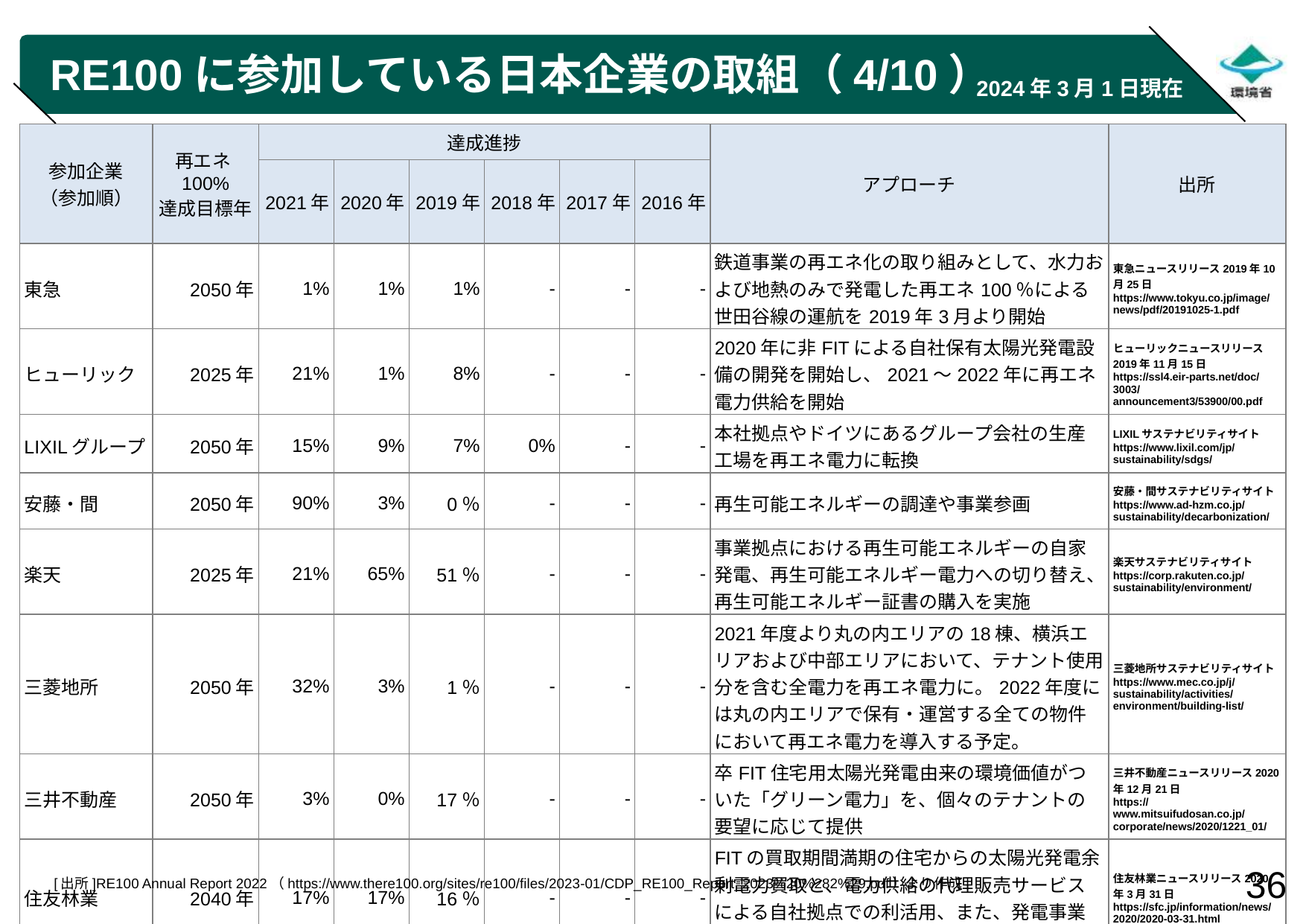

# RE100に参加している日本企業の取組（4/10）
2024年3月1日現在
| 参加企業 （参加順） | 再エネ100% 達成目標年 | 達成進捗 |  |  |  |  |  | アプローチ | 出所 |
| --- | --- | --- | --- | --- | --- | --- | --- | --- | --- |
|  |  | 2021年 | 2020年 | 2019年 | 2018年 | 2017年 | 2016年 |  |  |
| 東急 | 2050年 | 1% | 1% | 1% | - | - | - | 鉄道事業の再エネ化の取り組みとして、水力および地熱のみで発電した再エネ100％による世田谷線の運航を2019年3月より開始 | 東急ニュースリリース2019年10月25日 https://www.tokyu.co.jp/image/news/pdf/20191025-1.pdf |
| ヒューリック | 2025年 | 21% | 1% | 8% | - | - | - | 2020年に非FITによる自社保有太陽光発電設備の開発を開始し、2021～2022年に再エネ電力供給を開始 | ヒューリックニュースリリース2019年11月15日 https://ssl4.eir-parts.net/doc/3003/announcement3/53900/00.pdf |
| LIXILグループ | 2050年 | 15% | 9% | 7% | 0% | - | - | 本社拠点やドイツにあるグループ会社の生産工場を再エネ電力に転換 | LIXILサステナビリティサイト https://www.lixil.com/jp/sustainability/sdgs/ |
| 安藤・間 | 2050年 | 90% | 3% | 0％ | - | - | - | 再生可能エネルギーの調達や事業参画 | 安藤・間サステナビリティサイト https://www.ad-hzm.co.jp/sustainability/decarbonization/ |
| 楽天 | 2025年 | 21% | 65% | 51％ | - | - | - | 事業拠点における再生可能エネルギーの自家発電、再生可能エネルギー電力への切り替え、再生可能エネルギー証書の購入を実施 | 楽天サステナビリティサイト https://corp.rakuten.co.jp/sustainability/environment/ |
| 三菱地所 | 2050年 | 32% | 3% | 1％ | - | - | - | 2021年度より丸の内エリアの18棟、横浜エリアおよび中部エリアにおいて、テナント使用分を含む全電力を再エネ電力に。2022年度には丸の内エリアで保有・運営する全ての物件において再エネ電力を導入する予定。 | 三菱地所サステナビリティサイト https://www.mec.co.jp/j/sustainability/activities/environment/building-list/ |
| 三井不動産 | 2050年 | 3% | 0% | 17％ | - | - | - | 卒FIT住宅用太陽光発電由来の環境価値がついた「グリーン電力」を、個々のテナントの要望に応じて提供 | 三井不動産ニュースリリース2020年12月21日 https://www.mitsuifudosan.co.jp/corporate/news/2020/1221\_01/ |
| 住友林業 | 2040年 | 17% | 17% | 16％ | - | - | - | FITの買取期間満期の住宅からの太陽光発電余剰電力買取と、電力供給の代理販売サービスによる自社拠点での利活用、また、発電事業における発電燃料の100％再エネ化 | 住友林業ニュースリリース2020年3月31日 https://sfc.jp/information/news/2020/2020-03-31.html |
[出所]RE100 Annual Report 2022（https://www.there100.org/sites/re100/files/2023-01/CDP_RE100_Report_2023%20%282%29.pdf）より作成